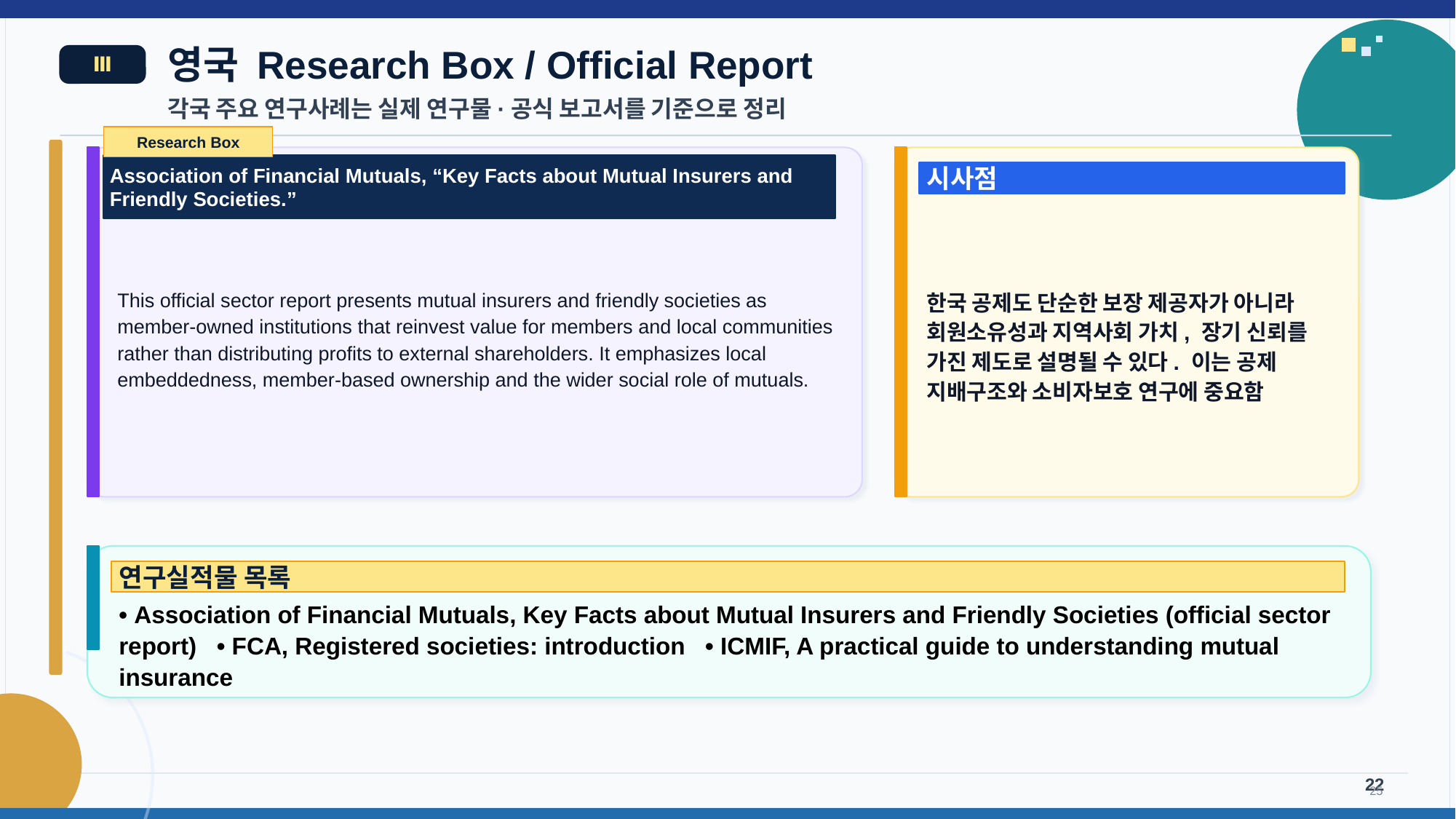

영국 Research Box / Official Report

Ⅲ
각국 주요 연구사례는 실제 연구물·공식 보고서를 기준으로 정리
Research Box

Association of Financial Mutuals, “Key Facts about Mutual Insurers and Friendly Societies.”
시사점
한국 공제도 단순한 보장 제공자가 아니라 회원소유성과 지역사회 가치, 장기 신뢰를 가진 제도로 설명될 수 있다. 이는 공제 지배구조와 소비자보호 연구에 중요함
This official sector report presents mutual insurers and friendly societies as member-owned institutions that reinvest value for members and local communities rather than distributing profits to external shareholders. It emphasizes local embeddedness, member-based ownership and the wider social role of mutuals.

연구실적물 목록
• Association of Financial Mutuals, Key Facts about Mutual Insurers and Friendly Societies (official sector report)   • FCA, Registered societies: introduction   • ICMIF, A practical guide to understanding mutual insurance

22
25